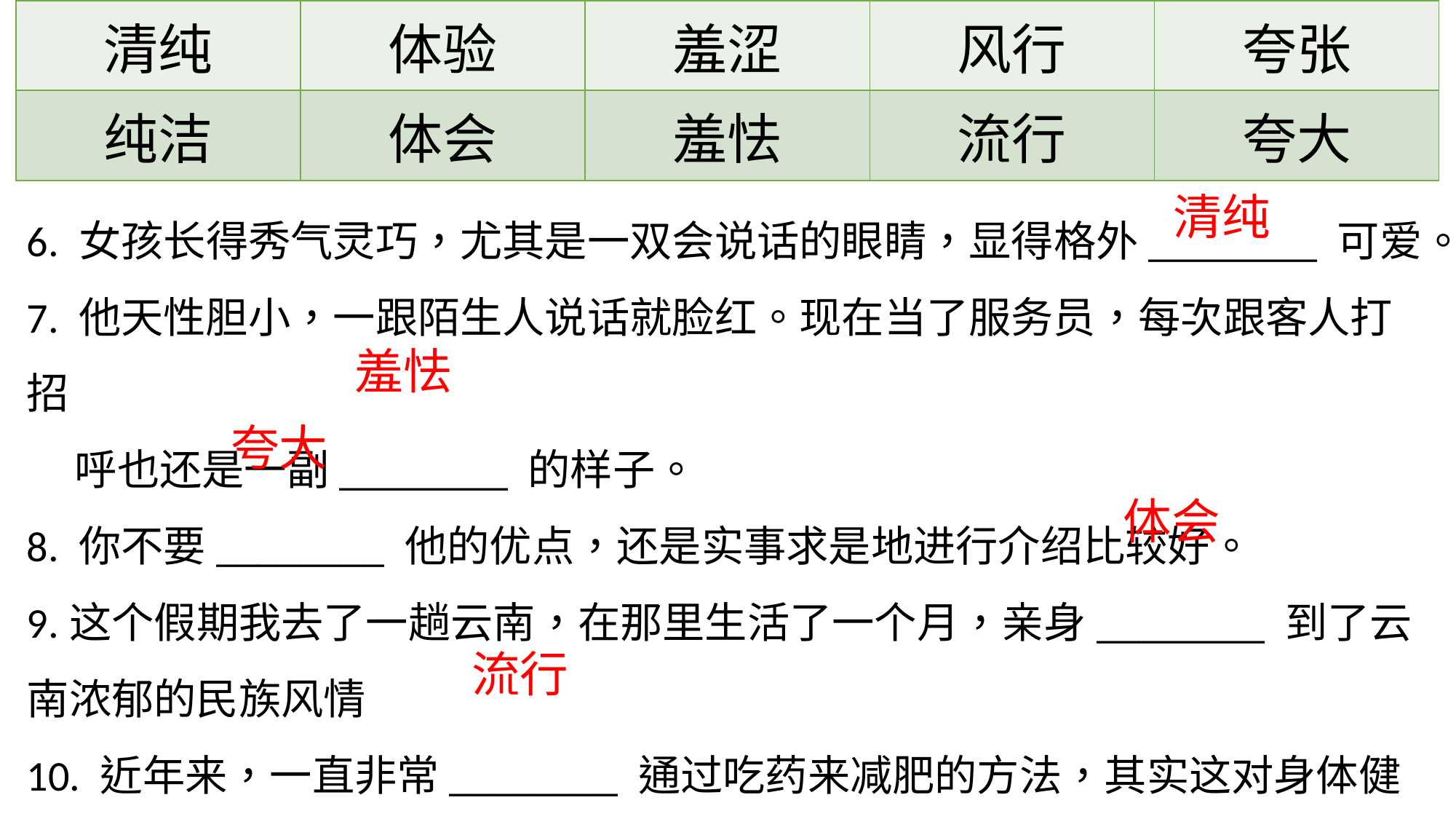

| 清纯 | 体验 | 羞涩 | 风行 | 夸张 |
| --- | --- | --- | --- | --- |
| 纯洁 | 体会 | 羞怯 | 流行 | 夸大 |
清纯
6. 女孩长得秀气灵巧，尤其是一双会说话的眼睛，显得格外________ 可爱。
7. 他天性胆小，一跟陌生人说话就脸红。现在当了服务员，每次跟客人打招
    呼也还是一副________ 的样子。
8. 你不要________ 他的优点，还是实事求是地进行介绍比较好。
9.这个假期我去了一趟云南，在那里生活了一个月，亲身________ 到了云南浓郁的民族风情
10. 近年来，一直非常________ 通过吃药来减肥的方法，其实这对身体健康没有好处。
羞怯
夸大
体会
流行